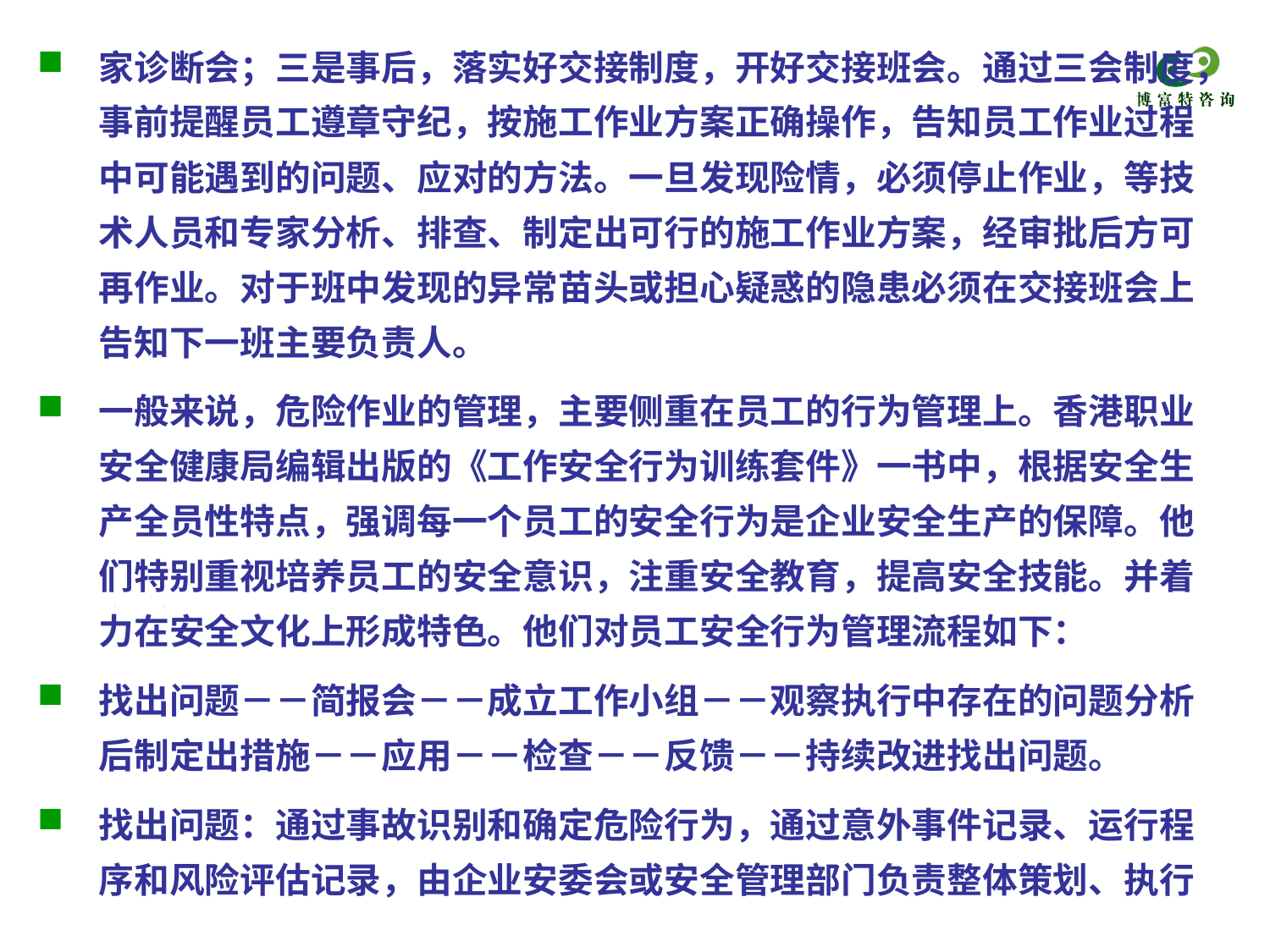

家诊断会；三是事后，落实好交接制度，开好交接班会。通过三会制度，事前提醒员工遵章守纪，按施工作业方案正确操作，告知员工作业过程中可能遇到的问题、应对的方法。一旦发现险情，必须停止作业，等技术人员和专家分析、排查、制定出可行的施工作业方案，经审批后方可再作业。对于班中发现的异常苗头或担心疑惑的隐患必须在交接班会上告知下一班主要负责人。
一般来说，危险作业的管理，主要侧重在员工的行为管理上。香港职业安全健康局编辑出版的《工作安全行为训练套件》一书中，根据安全生产全员性特点，强调每一个员工的安全行为是企业安全生产的保障。他们特别重视培养员工的安全意识，注重安全教育，提高安全技能。并着力在安全文化上形成特色。他们对员工安全行为管理流程如下：
找出问题－－简报会－－成立工作小组－－观察执行中存在的问题分析后制定出措施－－应用－－检查－－反馈－－持续改进找出问题。
找出问题：通过事故识别和确定危险行为，通过意外事件记录、运行程序和风险评估记录，由企业安委会或安全管理部门负责整体策划、执行